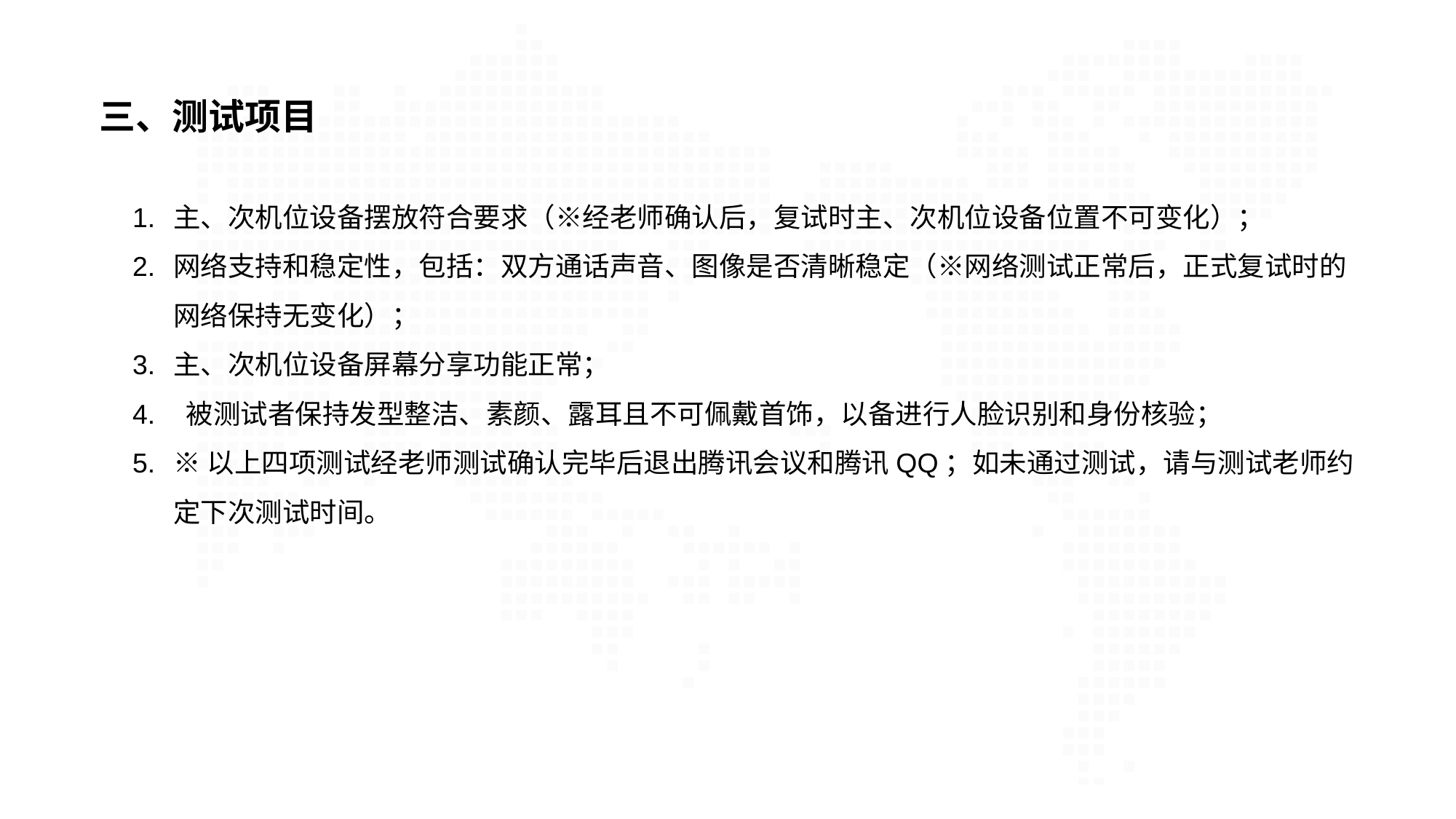

三、测试项目
主、次机位设备摆放符合要求（※经老师确认后，复试时主、次机位设备位置不可变化）；
网络支持和稳定性，包括：双方通话声音、图像是否清晰稳定（※网络测试正常后，正式复试时的网络保持无变化）；
主、次机位设备屏幕分享功能正常；
 被测试者保持发型整洁、素颜、露耳且不可佩戴首饰，以备进行人脸识别和身份核验；
※以上四项测试经老师测试确认完毕后退出腾讯会议和腾讯QQ；如未通过测试，请与测试老师约定下次测试时间。